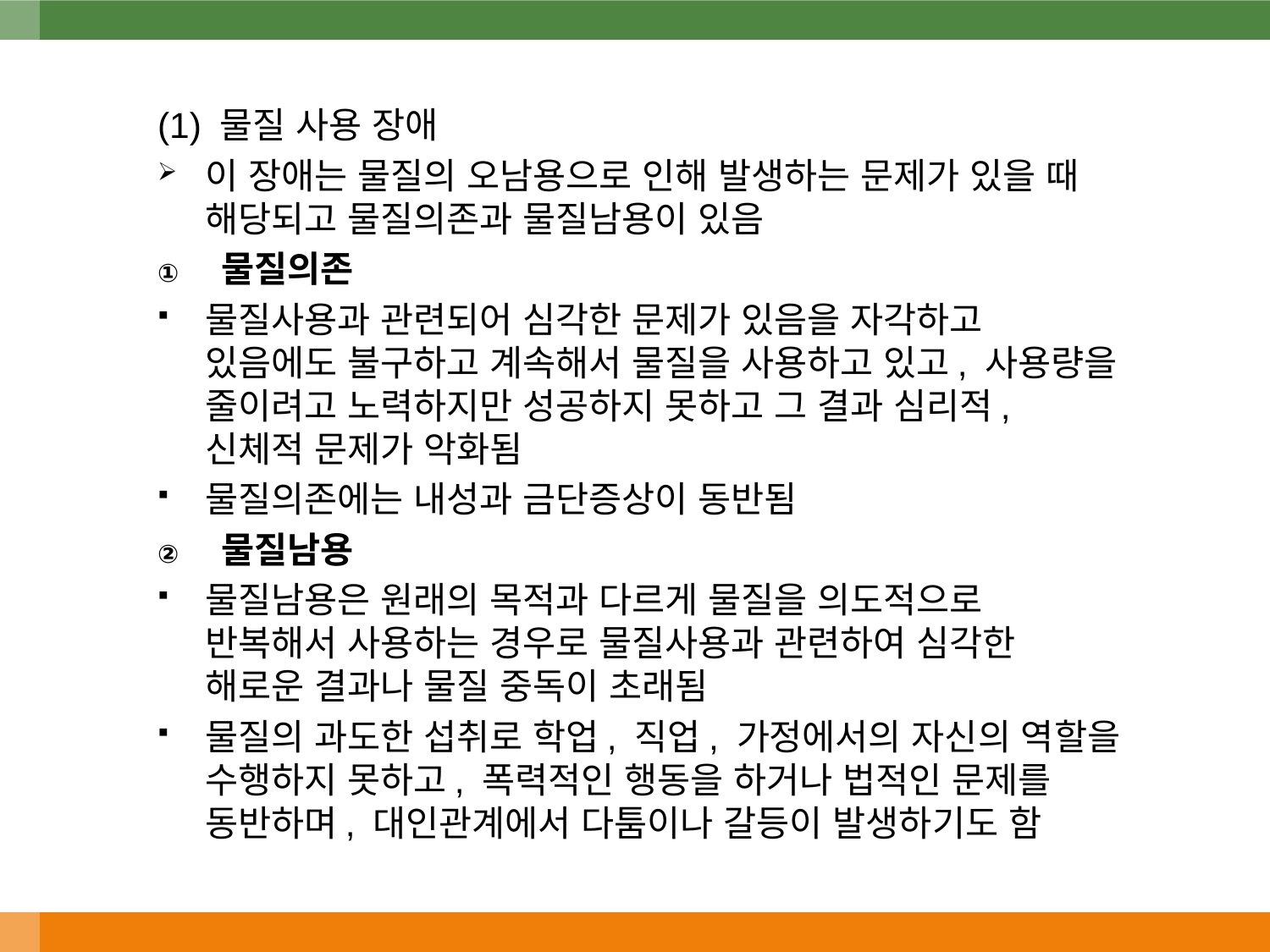

(1) 물질 사용 장애
이 장애는 물질의 오남용으로 인해 발생하는 문제가 있을 때 해당되고 물질의존과 물질남용이 있음
물질의존
물질사용과 관련되어 심각한 문제가 있음을 자각하고 있음에도 불구하고 계속해서 물질을 사용하고 있고, 사용량을 줄이려고 노력하지만 성공하지 못하고 그 결과 심리적, 신체적 문제가 악화됨
물질의존에는 내성과 금단증상이 동반됨
물질남용
물질남용은 원래의 목적과 다르게 물질을 의도적으로 반복해서 사용하는 경우로 물질사용과 관련하여 심각한 해로운 결과나 물질 중독이 초래됨
물질의 과도한 섭취로 학업, 직업, 가정에서의 자신의 역할을 수행하지 못하고, 폭력적인 행동을 하거나 법적인 문제를 동반하며, 대인관계에서 다툼이나 갈등이 발생하기도 함